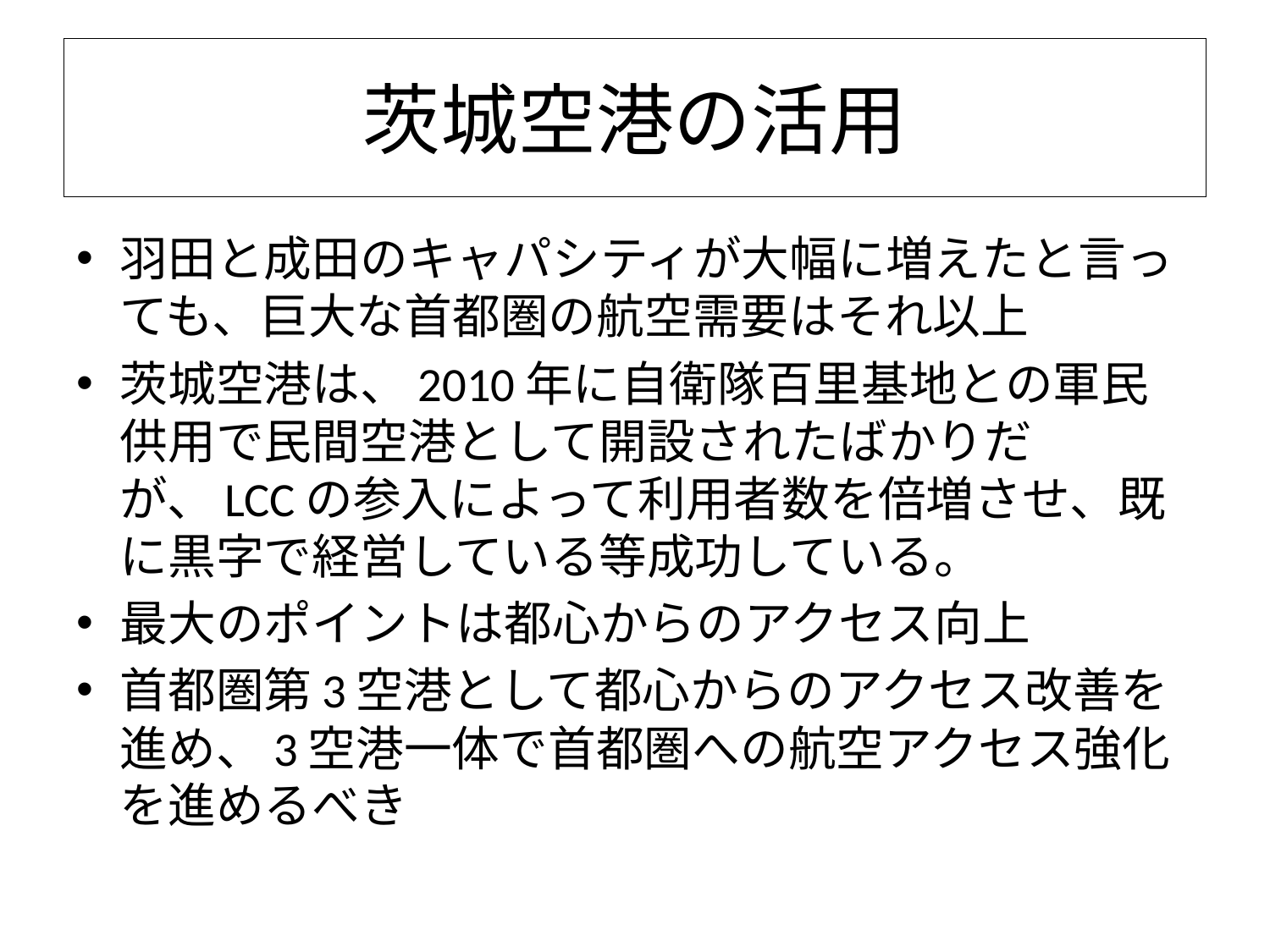

# 茨城空港の活用
羽田と成田のキャパシティが大幅に増えたと言っても、巨大な首都圏の航空需要はそれ以上
茨城空港は、2010年に自衛隊百里基地との軍民供用で民間空港として開設されたばかりだが、LCCの参入によって利用者数を倍増させ、既に黒字で経営している等成功している。
最大のポイントは都心からのアクセス向上
首都圏第3空港として都心からのアクセス改善を進め、3空港一体で首都圏への航空アクセス強化を進めるべき